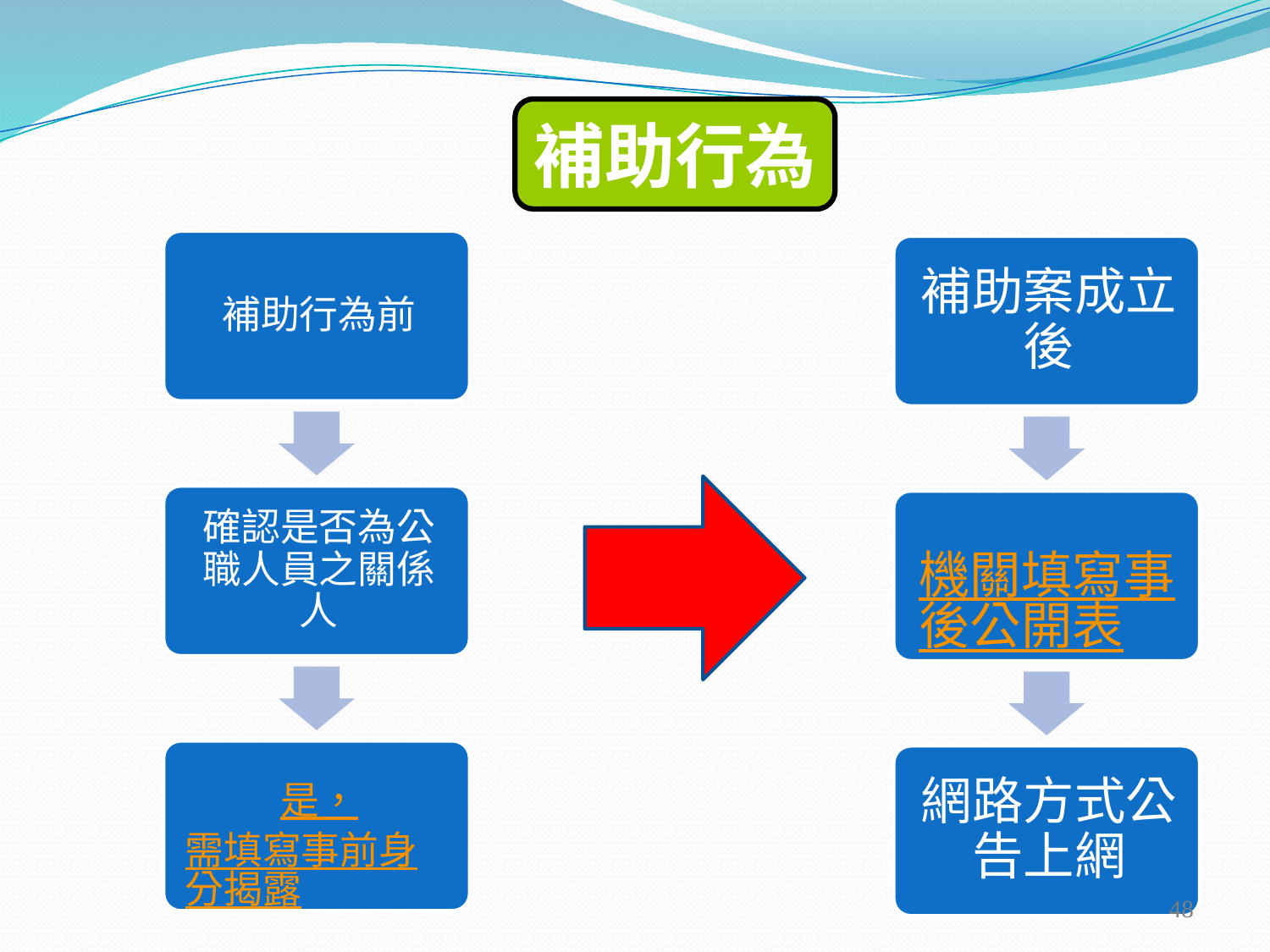

補助行為
補助行為前

確認是否為公職人員之關係人

是，需填寫事前身分揭露
補助案成立後

機關填寫事後公開表

網路方式公告上網

48